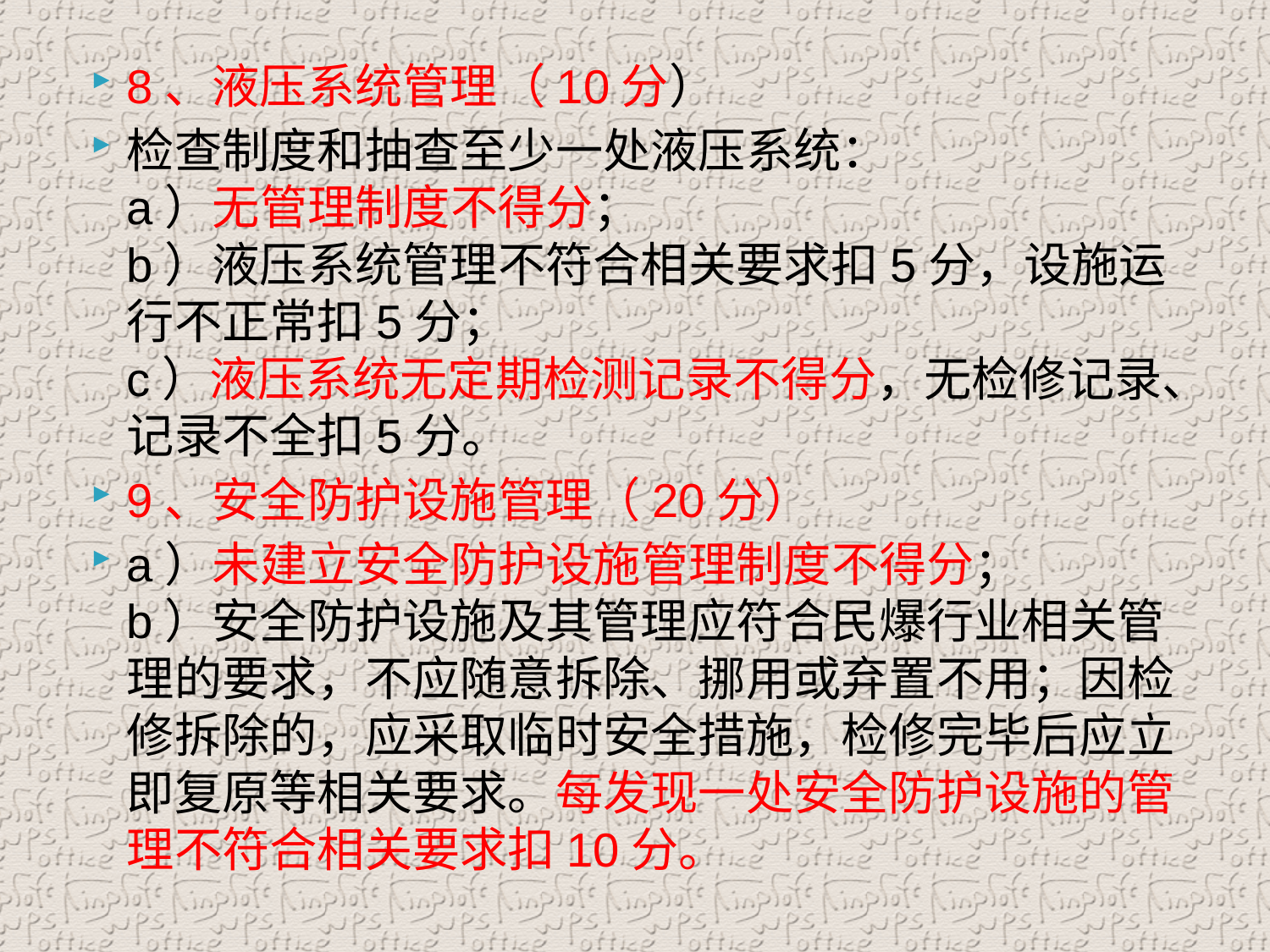

8、液压系统管理（10分）
检查制度和抽查至少一处液压系统：
a）无管理制度不得分；
b）液压系统管理不符合相关要求扣5分，设施运行不正常扣5分；
c）液压系统无定期检测记录不得分，无检修记录、记录不全扣5分。
9、安全防护设施管理（20分）
a）未建立安全防护设施管理制度不得分；
b）安全防护设施及其管理应符合民爆行业相关管理的要求，不应随意拆除、挪用或弃置不用；因检修拆除的，应采取临时安全措施，检修完毕后应立即复原等相关要求。每发现一处安全防护设施的管理不符合相关要求扣10分。